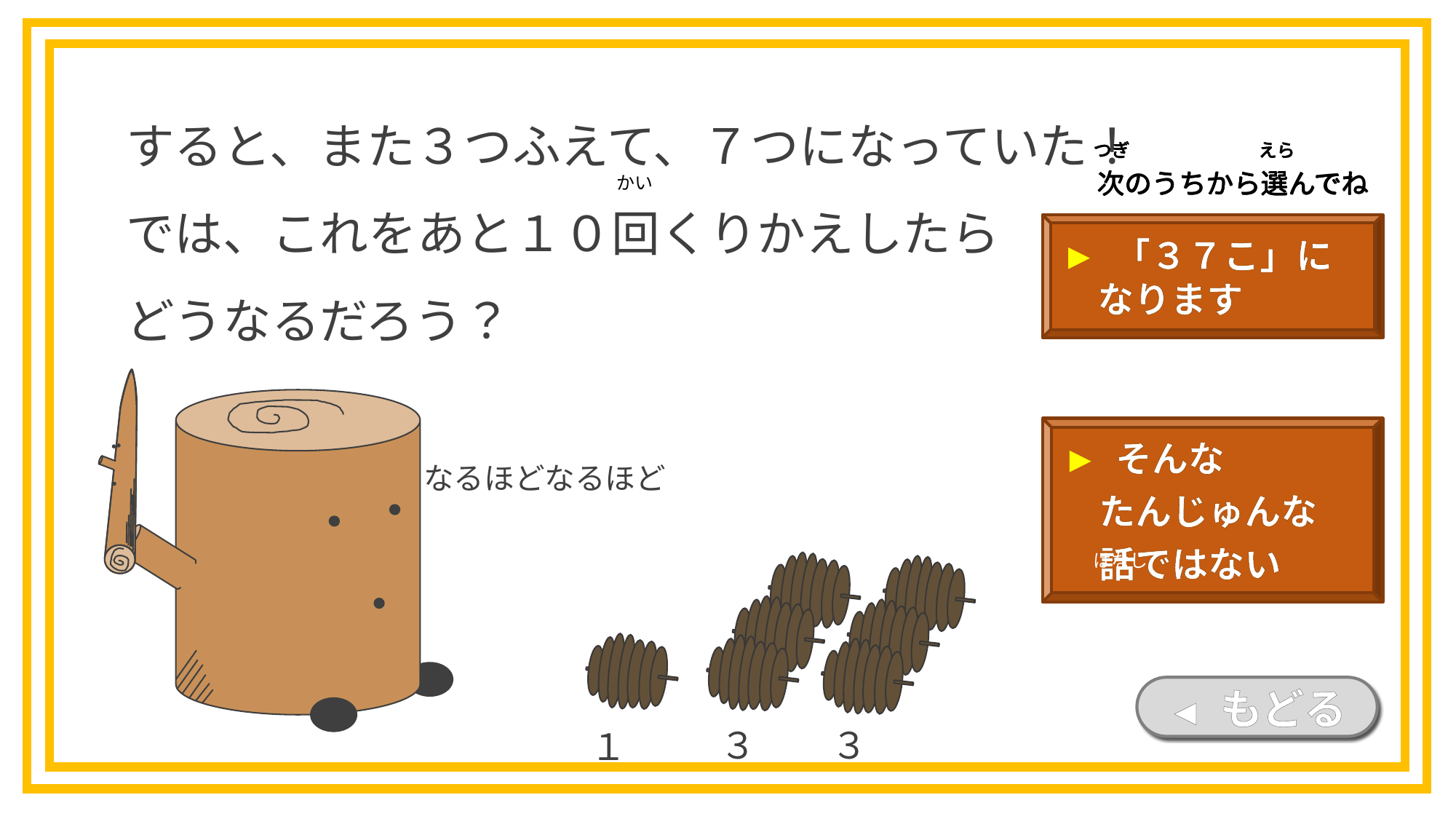

すると、また３つふえて、７つになっていた！
では、これをあと１０回くりかえしたら
どうなるだろう？
つぎ
えら
次のうちから選んでね
つぎ
えら
次のうちから選んでね
つぎ
えら
次のうちから選んでね
つぎ
えら
次のうちから選んでね
かい
► 「３７こ」に
　なります

なるほどなるほど
► そんな
　たんじゅんな
　話ではない
はなし

◄ もどる

３
３
１